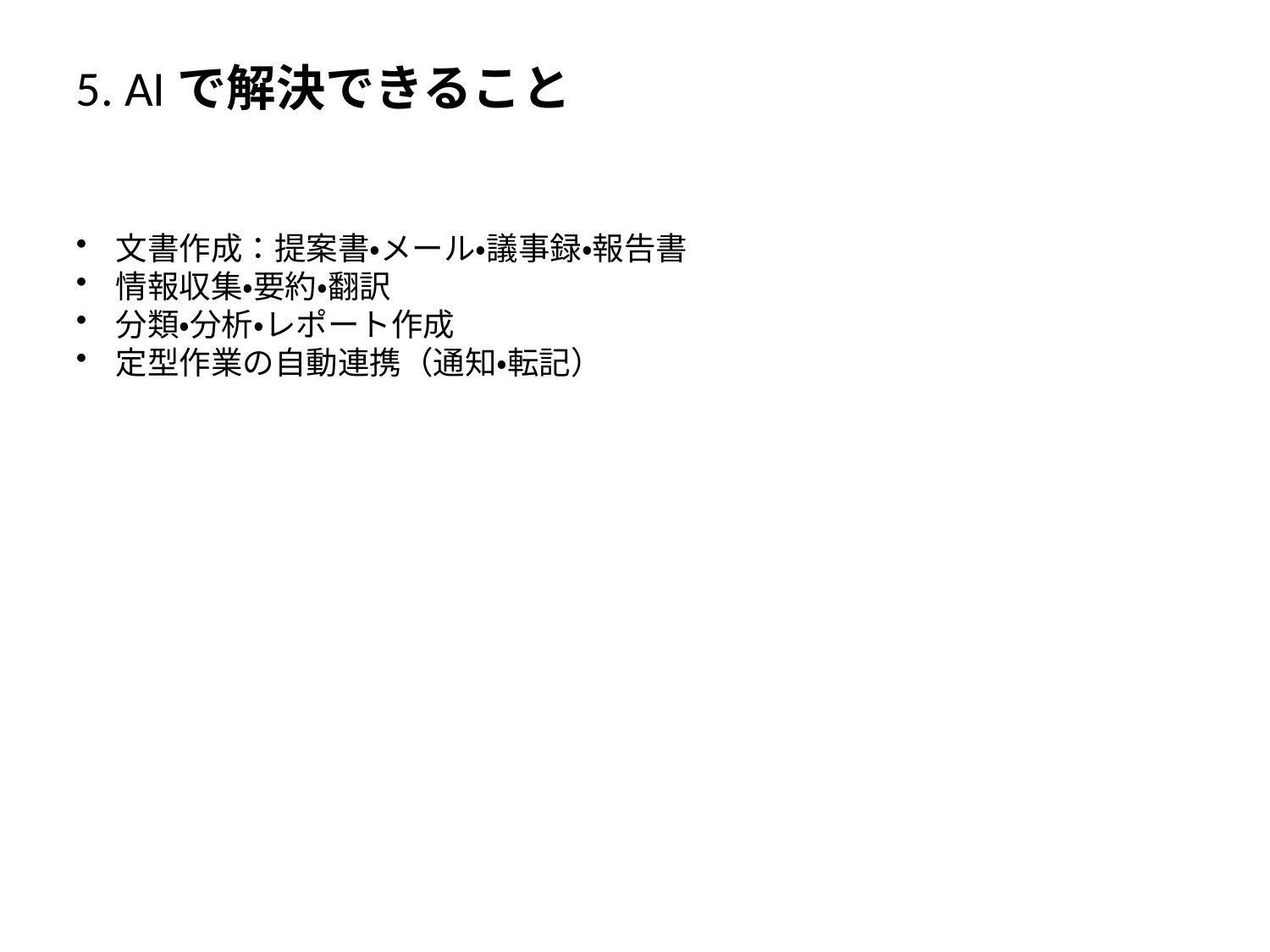

# 5. AIで解決できること
文書作成：提案書・メール・議事録・報告書
情報収集・要約・翻訳
分類・分析・レポート作成
定型作業の自動連携（通知・転記）